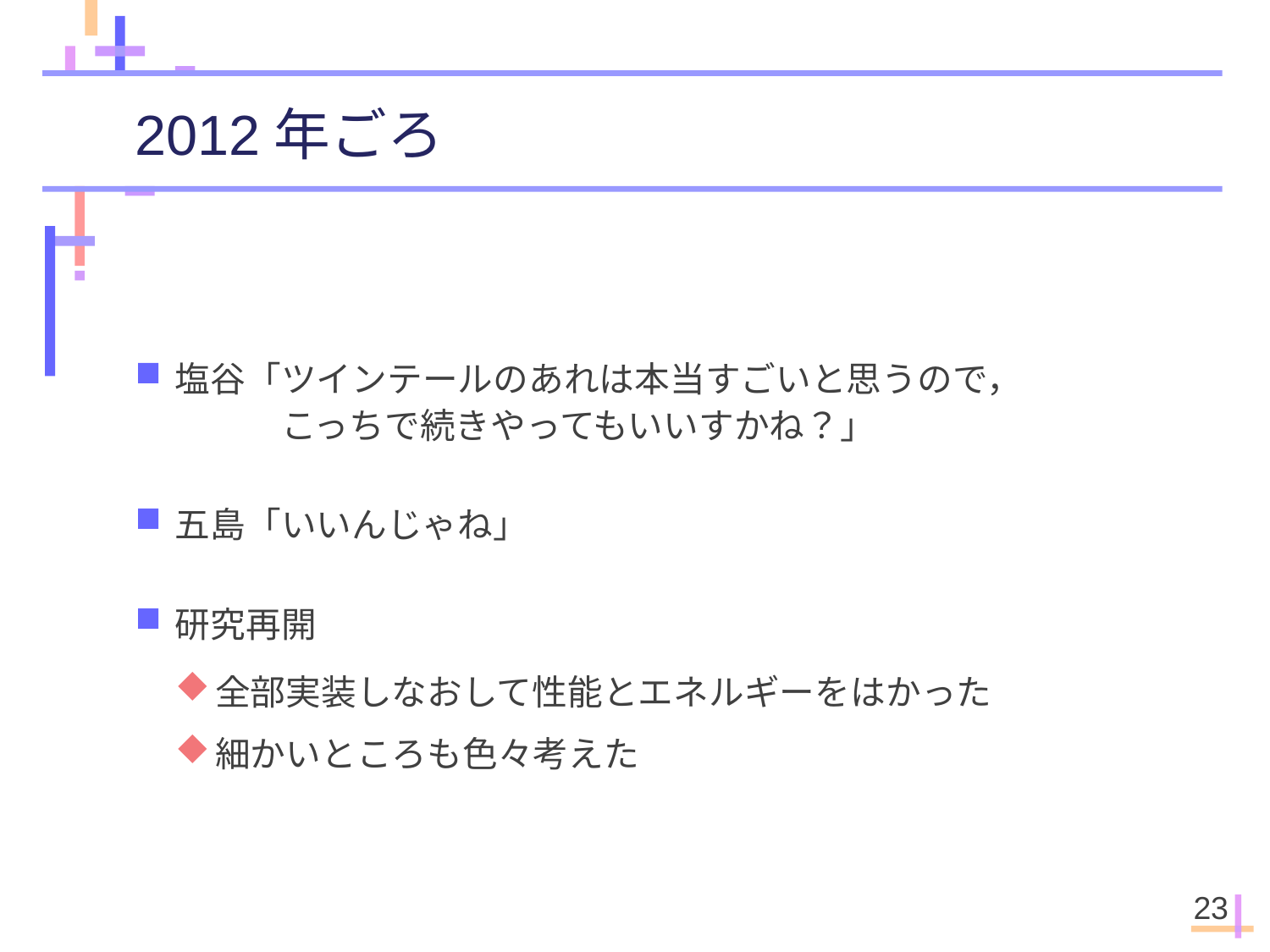

# 2012年ごろ
塩谷「ツインテールのあれは本当すごいと思うので，
　　　こっちで続きやってもいいすかね？」
五島「いいんじゃね」
研究再開
全部実装しなおして性能とエネルギーをはかった
細かいところも色々考えた
23